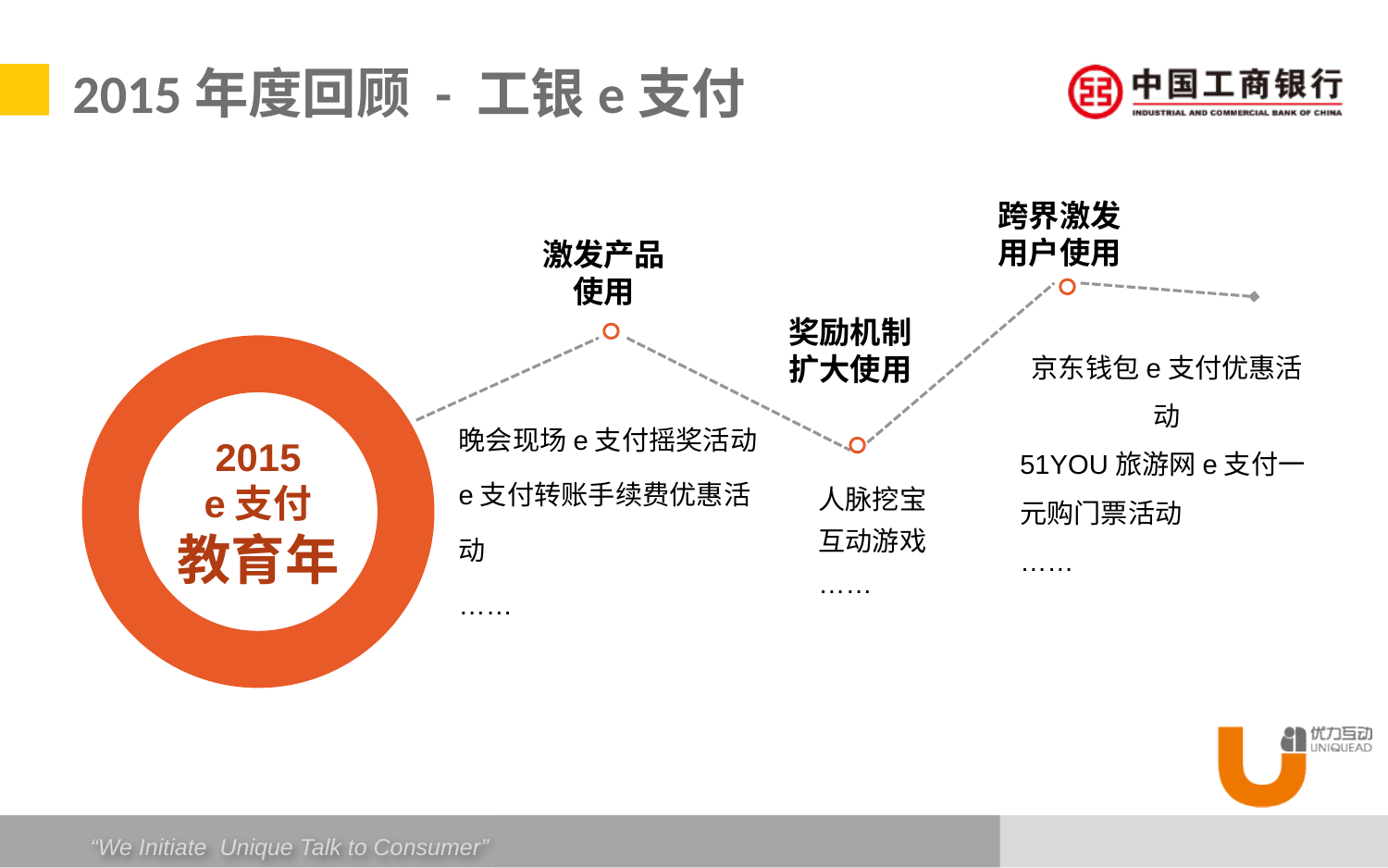

# 2015年度回顾 - 工银e支付
跨界激发用户使用
激发产品使用

京东钱包e支付优惠活动
51YOU旅游网e支付一元购门票活动
……

2015
e支付
教育年
奖励机制扩大使用
晚会现场e支付摇奖活动
e支付转账手续费优惠活动
……

人脉挖宝
互动游戏
……